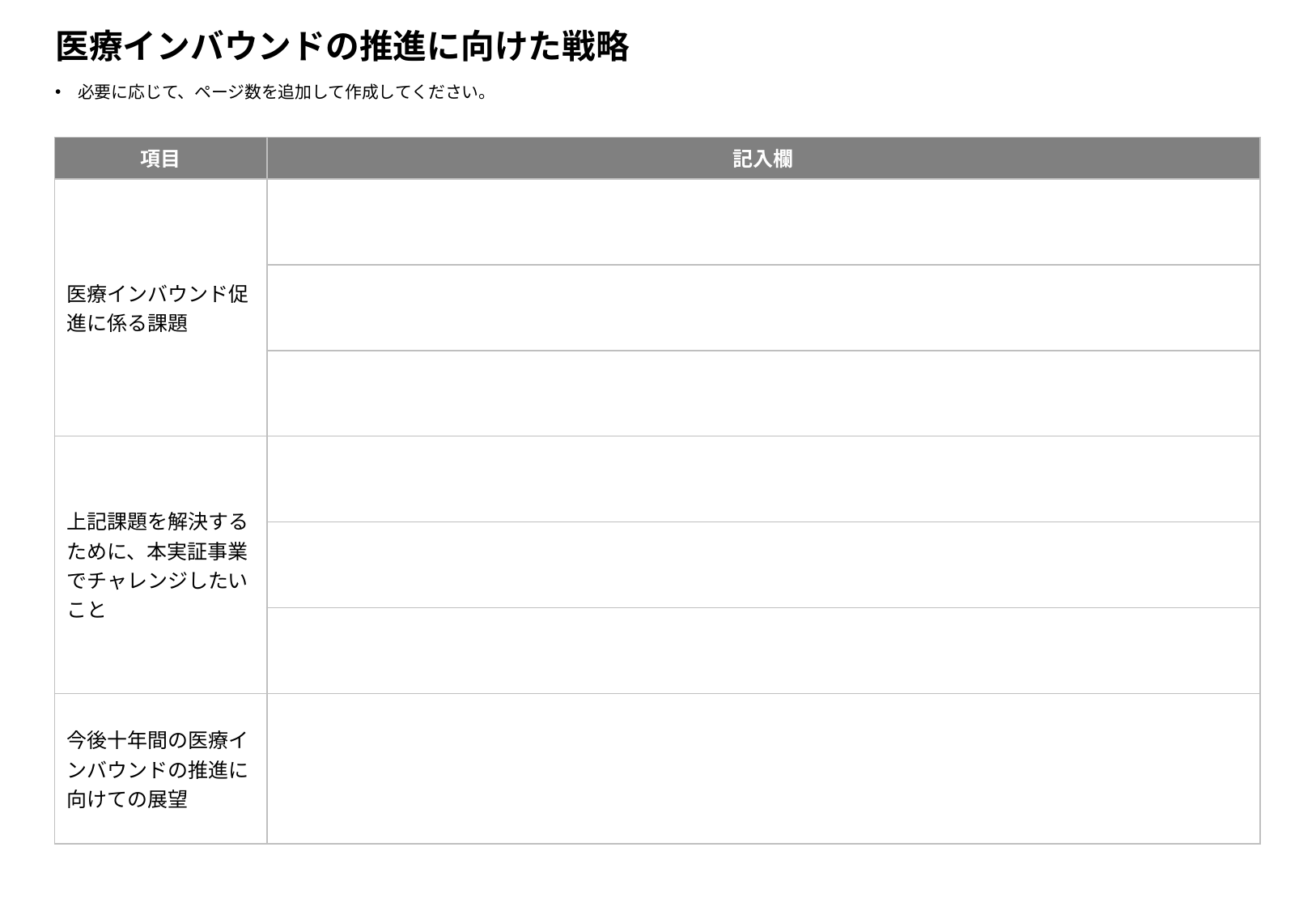

# 医療インバウンドの推進に向けた戦略
必要に応じて、ページ数を追加して作成してください。
| 項目 | 記入欄 |
| --- | --- |
| 医療インバウンド促進に係る課題 |  |
|  |  |
|  |  |
| 上記課題を解決するために、本実証事業でチャレンジしたいこと |  |
|  |  |
|  |  |
| 今後十年間の医療インバウンドの推進に向けての展望 |  |